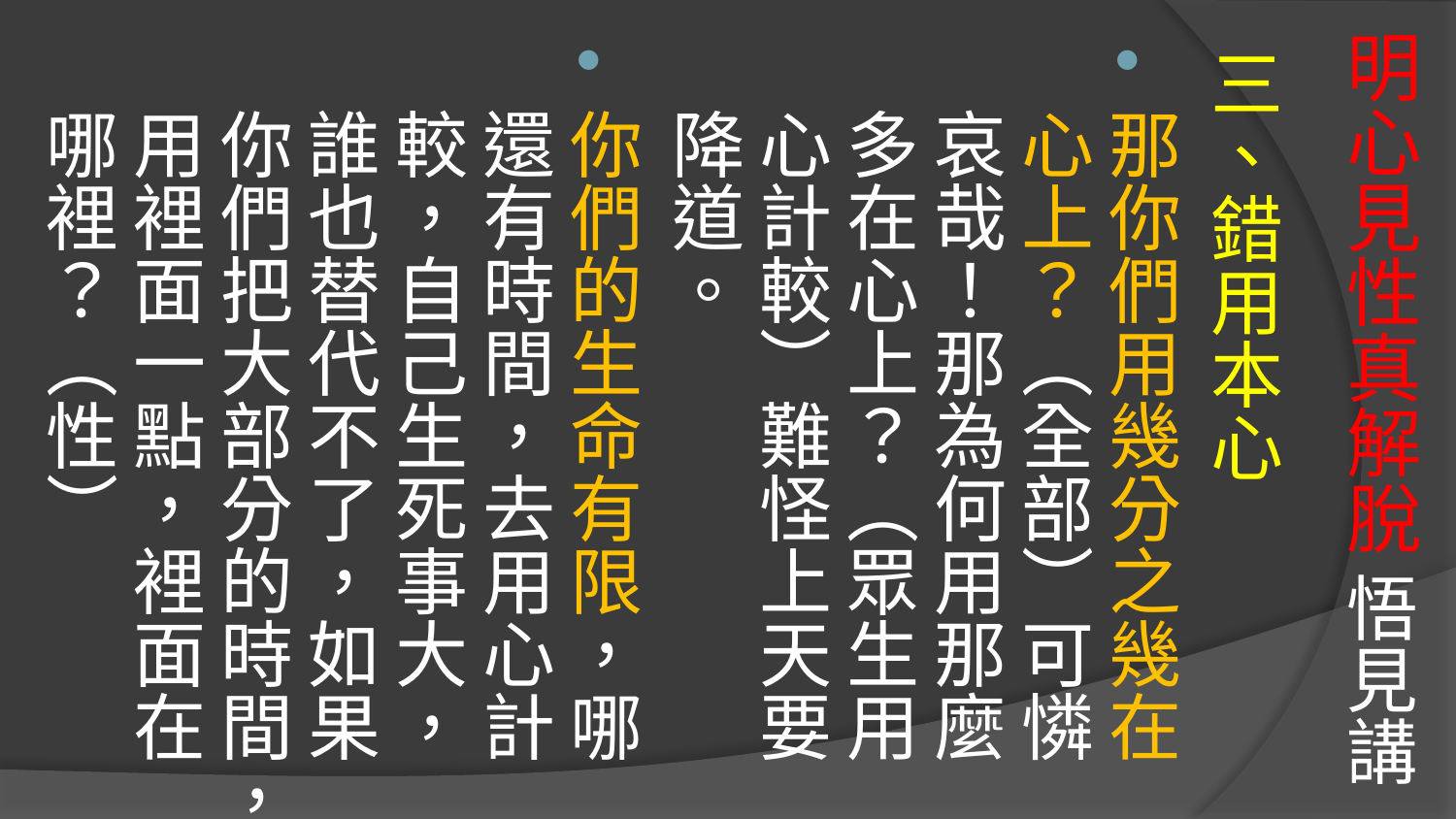

# 明心見性真解脫 悟見講
三、錯用本心
那你們用幾分之幾在心上？（全部）可憐哀哉！那為何用那麼多在心上？（眾生用心計較）難怪上天要降道。
你們的生命有限，哪還有時間，去用心計較，自己生死事大，誰也替代不了，如果你們把大部分的時間，用裡面一點，裡面在哪裡？（性）